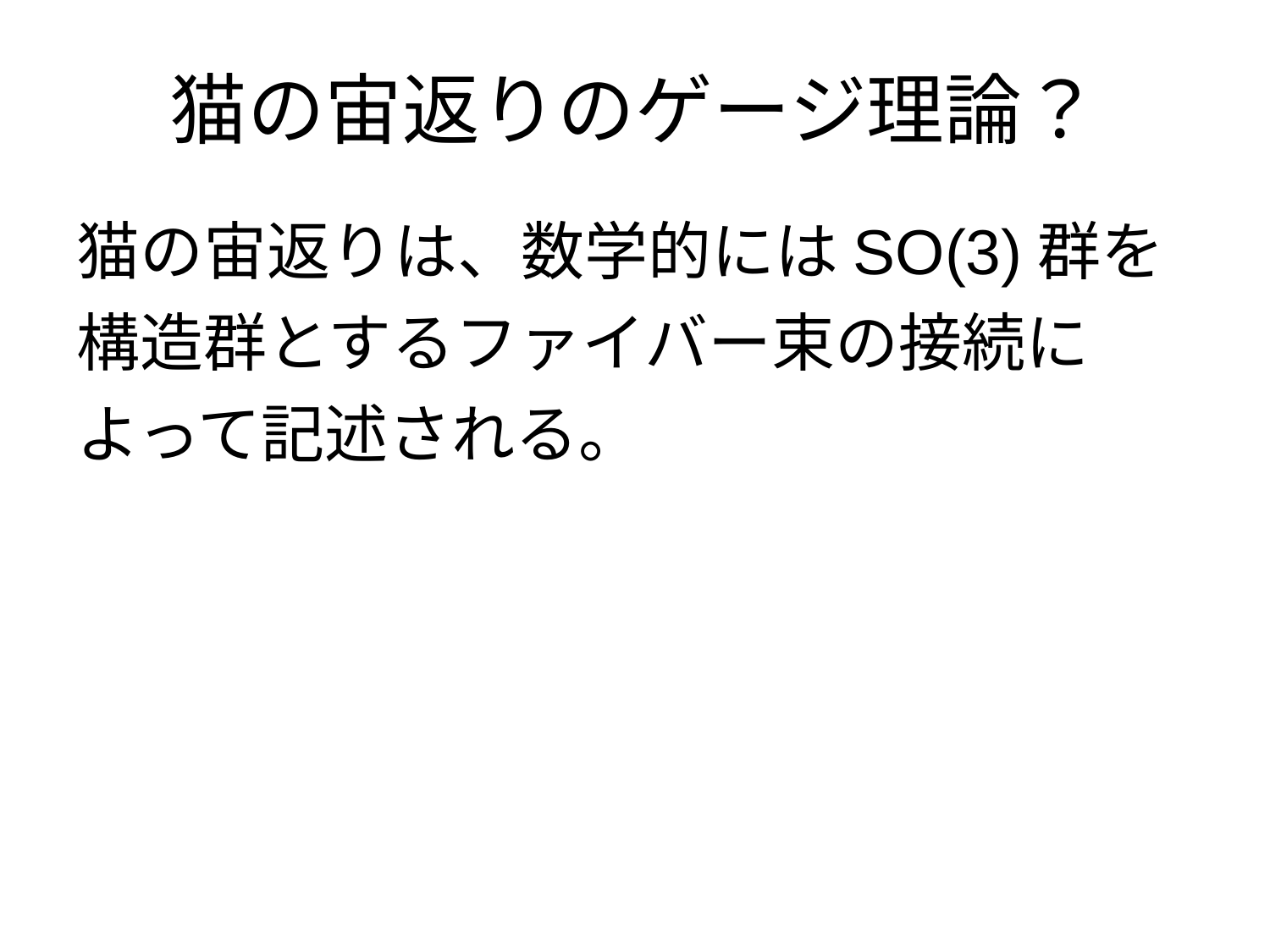

# 猫の宙返りのゲージ理論？
猫の宙返りは、数学的にはSO(3)群を構造群とするファイバー束の接続によって記述される。